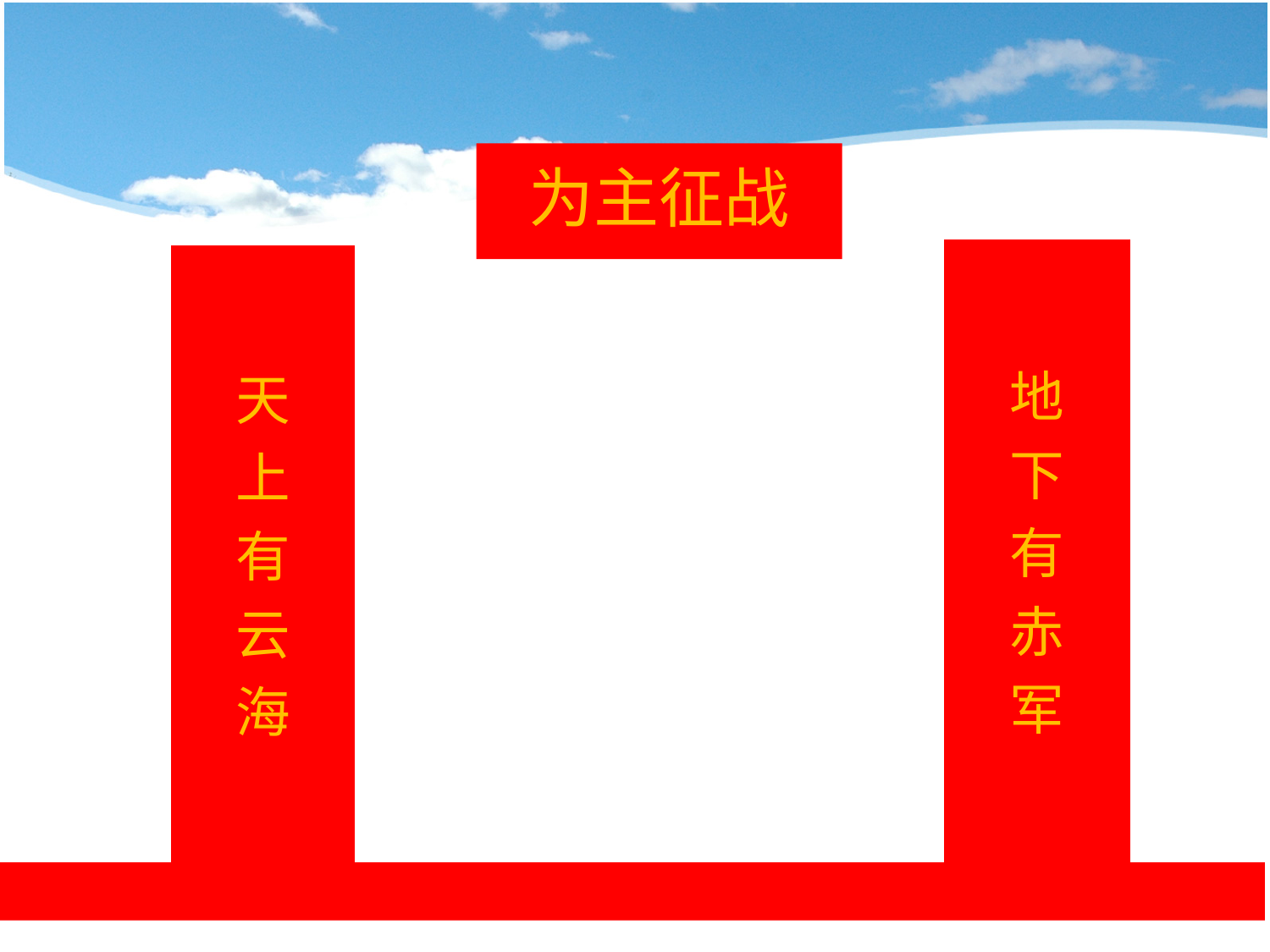

#
为主征战
天
上
有
云
海

地
下
有
赤
军